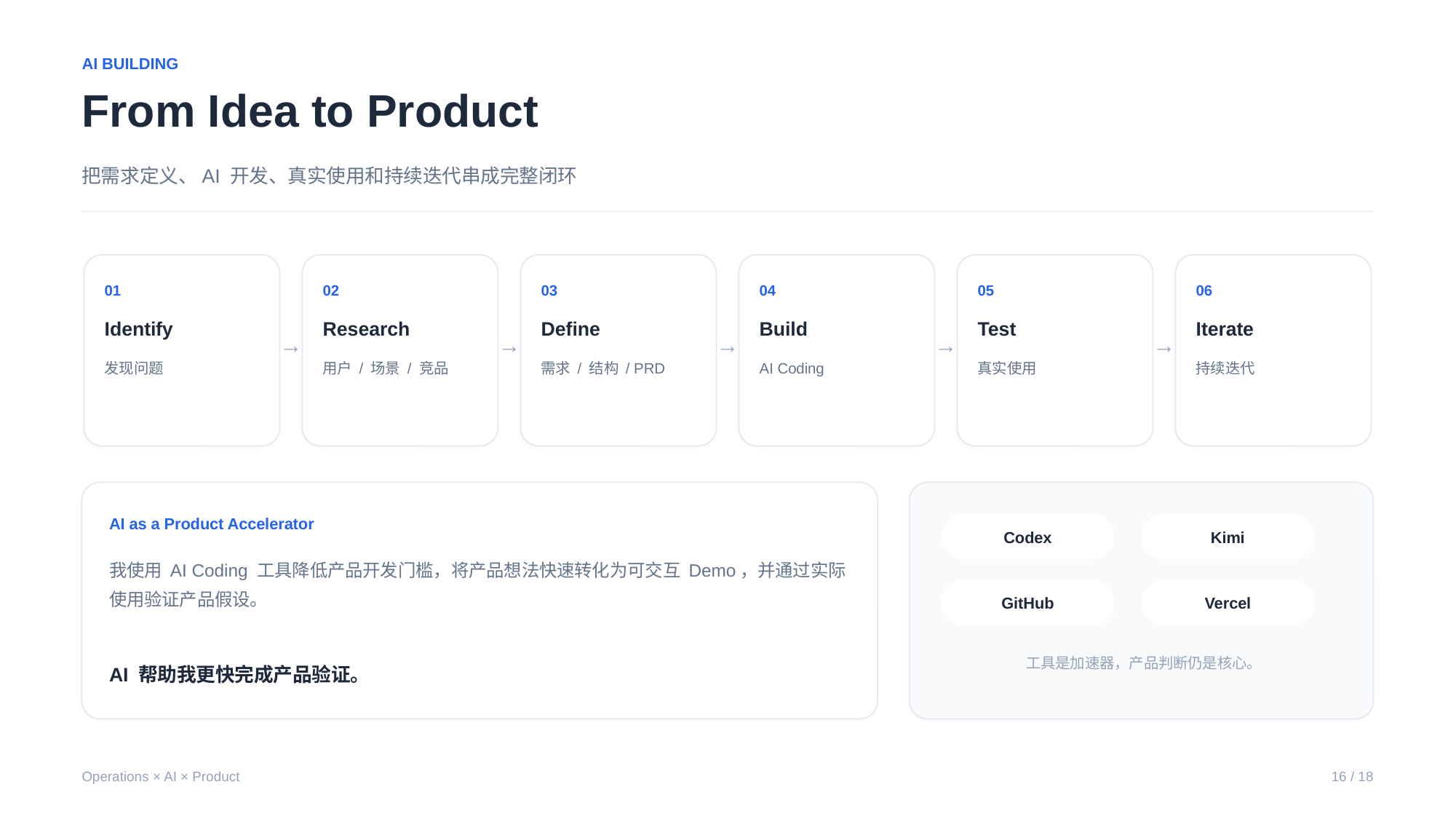

AI BUILDING
From Idea to Product
把需求定义、AI 开发、真实使用和持续迭代串成完整闭环

01
02
03
04
05
06
Identify
Research
Define
Build
Test
Iterate
→
→
→
→
→
发现问题
用户 / 场景 / 竞品
需求 / 结构 / PRD
AI Coding
真实使用
持续迭代

AI as a Product Accelerator
Codex
Kimi
我使用 AI Coding 工具降低产品开发门槛，将产品想法快速转化为可交互 Demo，并通过实际使用验证产品假设。
GitHub
Vercel
工具是加速器，产品判断仍是核心。
AI 帮助我更快完成产品验证。
Operations × AI × Product
16 / 18